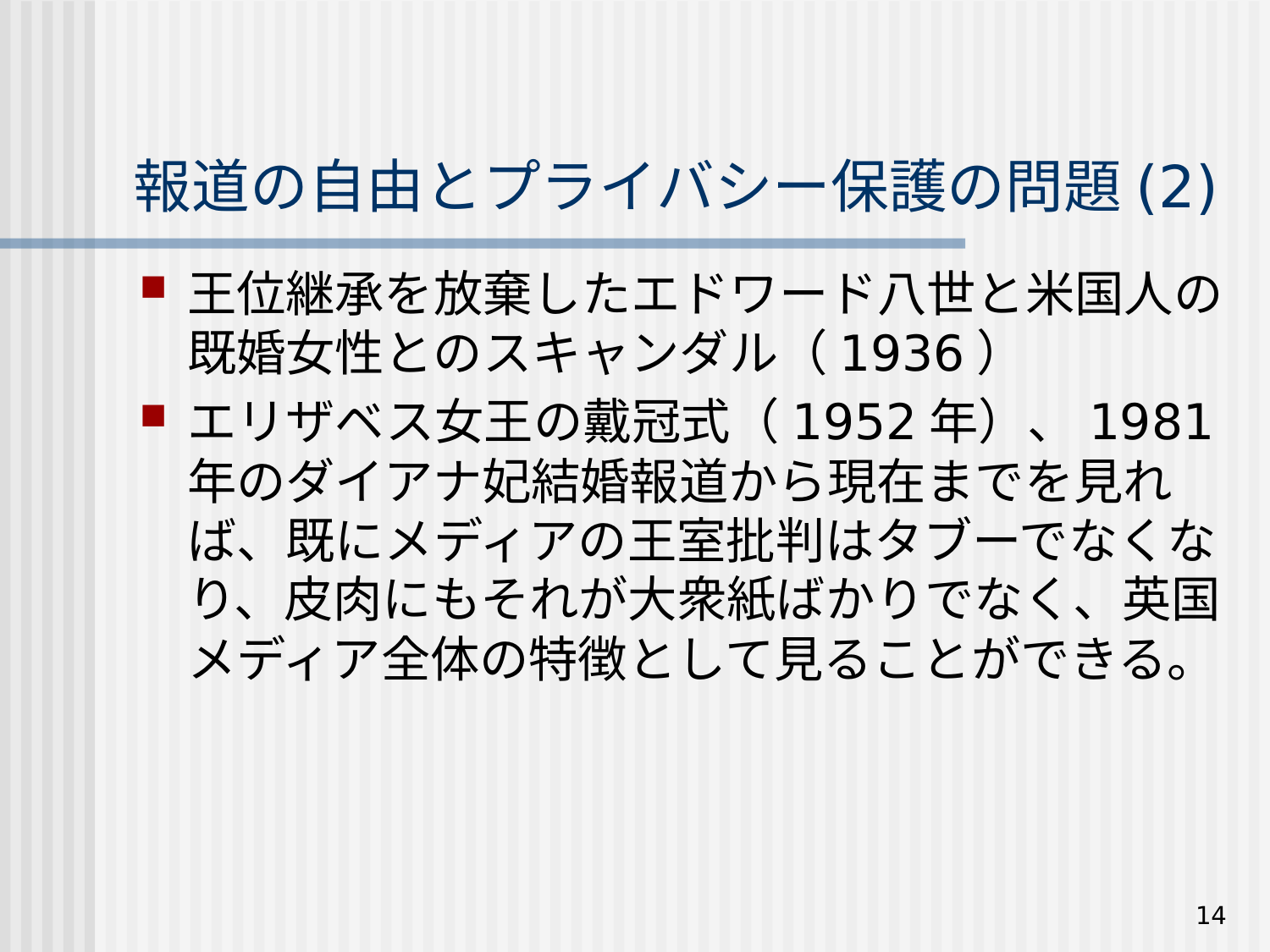

# 報道の自由とプライバシー保護の問題(2)
王位継承を放棄したエドワード八世と米国人の既婚女性とのスキャンダル（1936）
エリザベス女王の戴冠式（1952年）、1981年のダイアナ妃結婚報道から現在までを見れば、既にメディアの王室批判はタブーでなくなり、皮肉にもそれが大衆紙ばかりでなく、英国メディア全体の特徴として見ることができる。

14